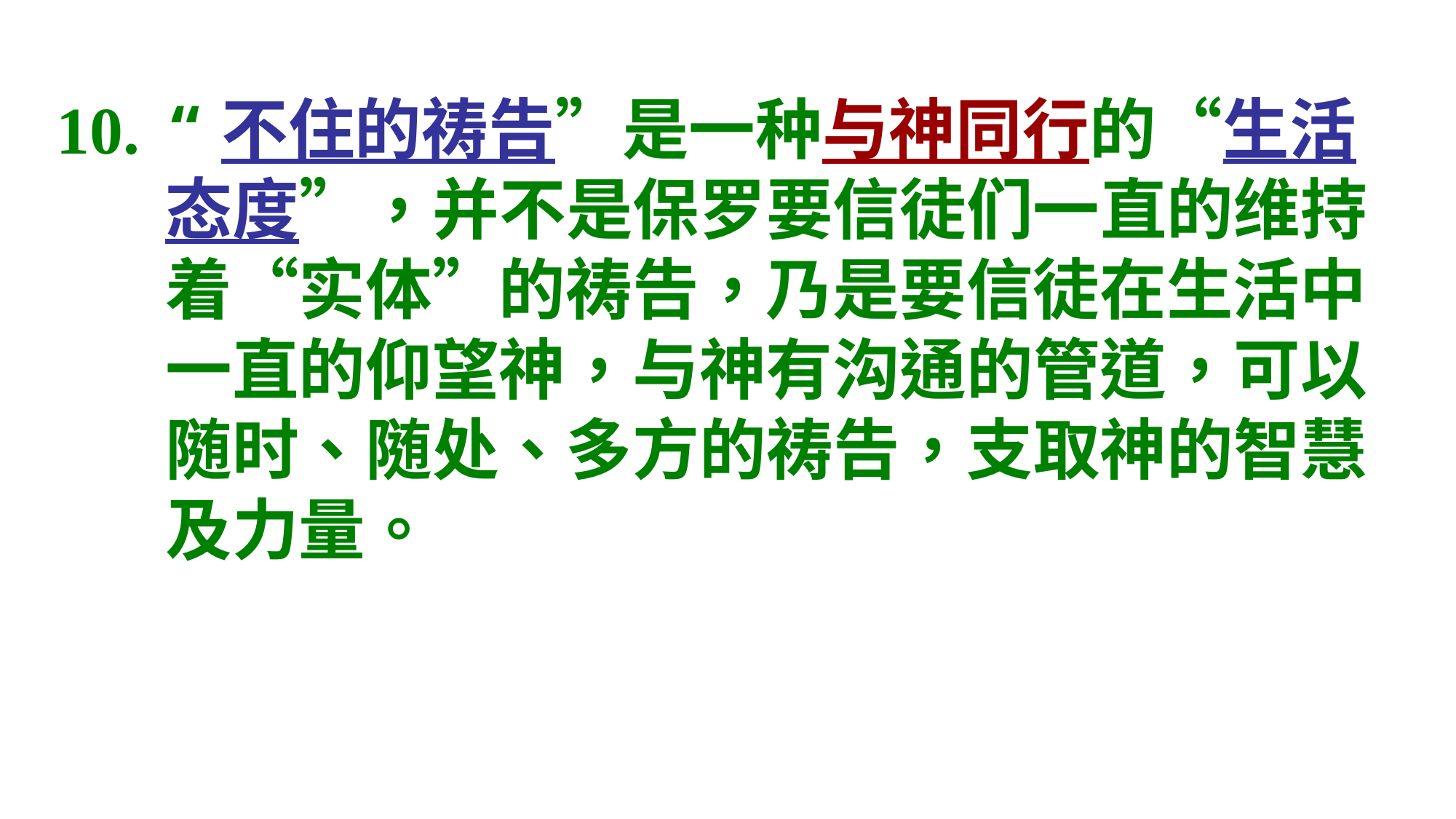

10.	“不住的祷告”是一种与神同行的“生活态度”，并不是保罗要信徒们一直的维持着“实体”的祷告，乃是要信徒在生活中一直的仰望神，与神有沟通的管道，可以随时、随处、多方的祷告，支取神的智慧及力量。